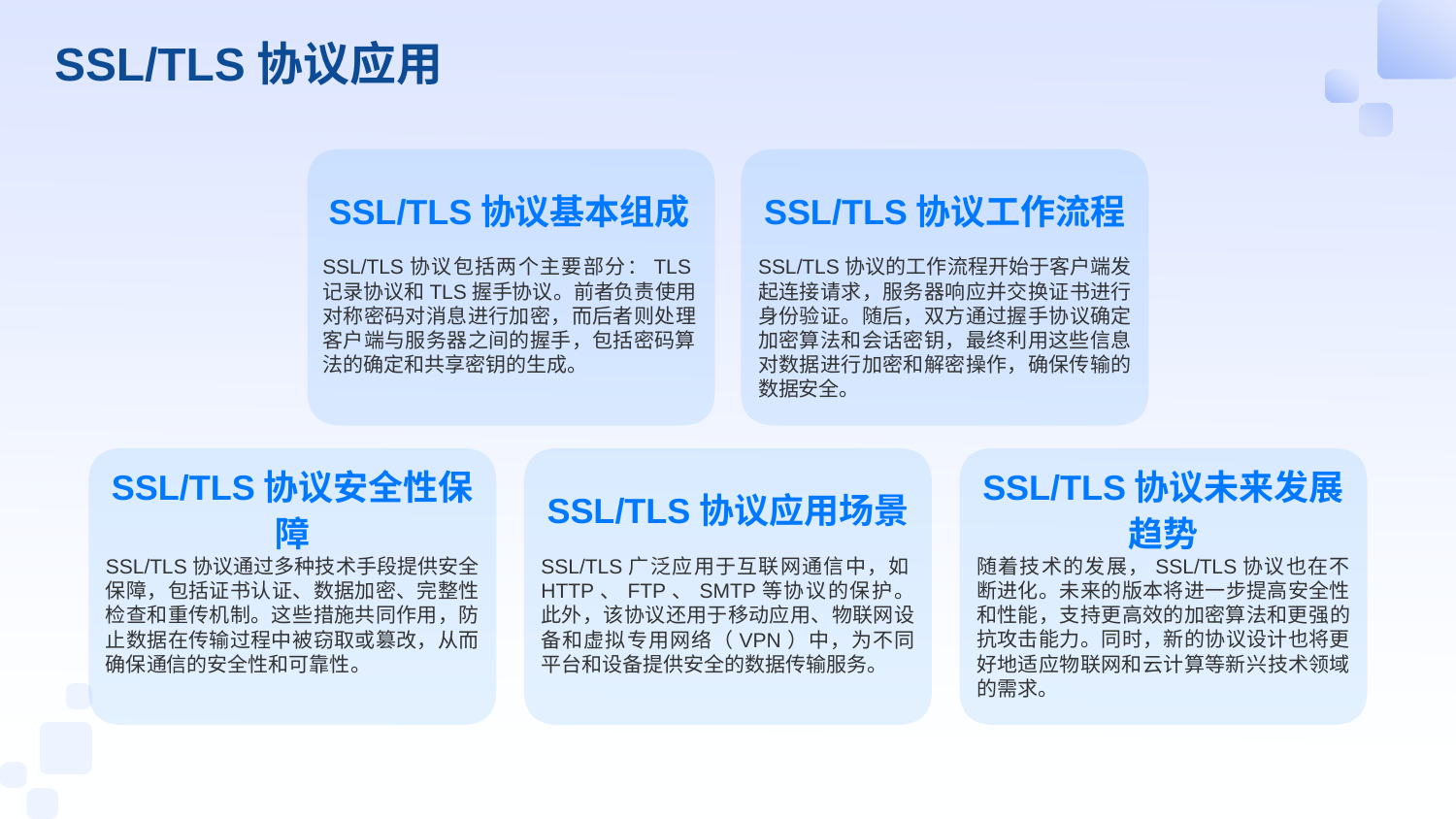

SSL/TLS协议应用

SSL/TLS协议基本组成
SSL/TLS协议工作流程
SSL/TLS协议包括两个主要部分：TLS记录协议和TLS握手协议。前者负责使用对称密码对消息进行加密，而后者则处理客户端与服务器之间的握手，包括密码算法的确定和共享密钥的生成。
SSL/TLS协议的工作流程开始于客户端发起连接请求，服务器响应并交换证书进行身份验证。随后，双方通过握手协议确定加密算法和会话密钥，最终利用这些信息对数据进行加密和解密操作，确保传输的数据安全。

SSL/TLS协议安全性保障
SSL/TLS协议应用场景
SSL/TLS协议未来发展趋势
SSL/TLS协议通过多种技术手段提供安全保障，包括证书认证、数据加密、完整性检查和重传机制。这些措施共同作用，防止数据在传输过程中被窃取或篡改，从而确保通信的安全性和可靠性。
SSL/TLS广泛应用于互联网通信中，如HTTP、FTP、SMTP等协议的保护。此外，该协议还用于移动应用、物联网设备和虚拟专用网络（VPN）中，为不同平台和设备提供安全的数据传输服务。
随着技术的发展，SSL/TLS协议也在不断进化。未来的版本将进一步提高安全性和性能，支持更高效的加密算法和更强的抗攻击能力。同时，新的协议设计也将更好地适应物联网和云计算等新兴技术领域的需求。